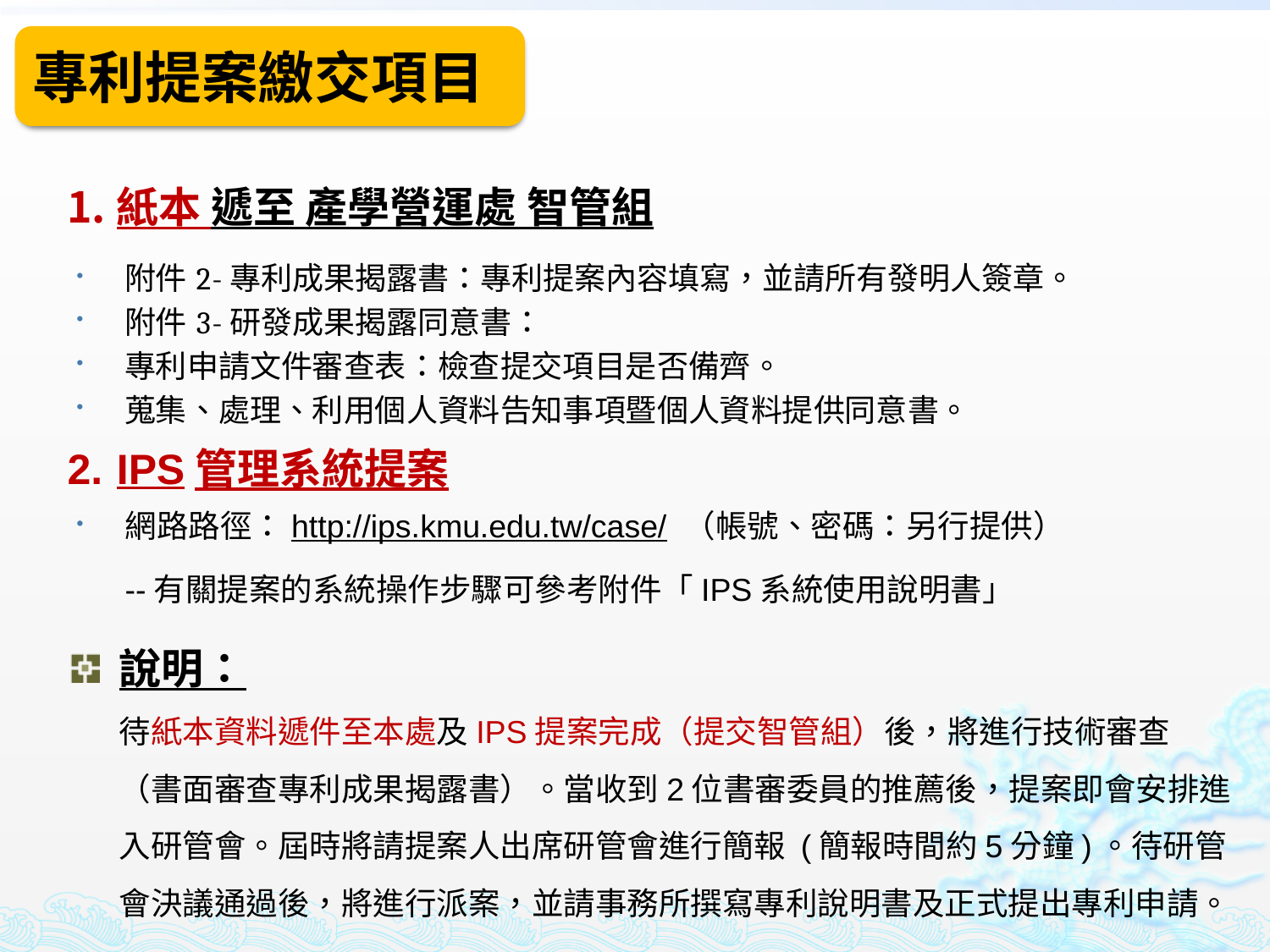

專利提案繳交項目
紙本 遞至 產學營運處 智管組
附件2-專利成果揭露書：專利提案內容填寫，並請所有發明人簽章。
附件3-研發成果揭露同意書：
專利申請文件審查表：檢查提交項目是否備齊。
蒐集、處理、利用個人資料告知事項暨個人資料提供同意書。
IPS管理系統提案
網路路徑：http://ips.kmu.edu.tw/case/ （帳號、密碼：另行提供）
--有關提案的系統操作步驟可參考附件「IPS系統使用說明書」
說明：
待紙本資料遞件至本處及IPS提案完成（提交智管組）後，將進行技術審查（書面審查專利成果揭露書）。當收到2位書審委員的推薦後，提案即會安排進入研管會。屆時將請提案人出席研管會進行簡報 (簡報時間約5分鐘)。待研管會決議通過後，將進行派案，並請事務所撰寫專利說明書及正式提出專利申請。